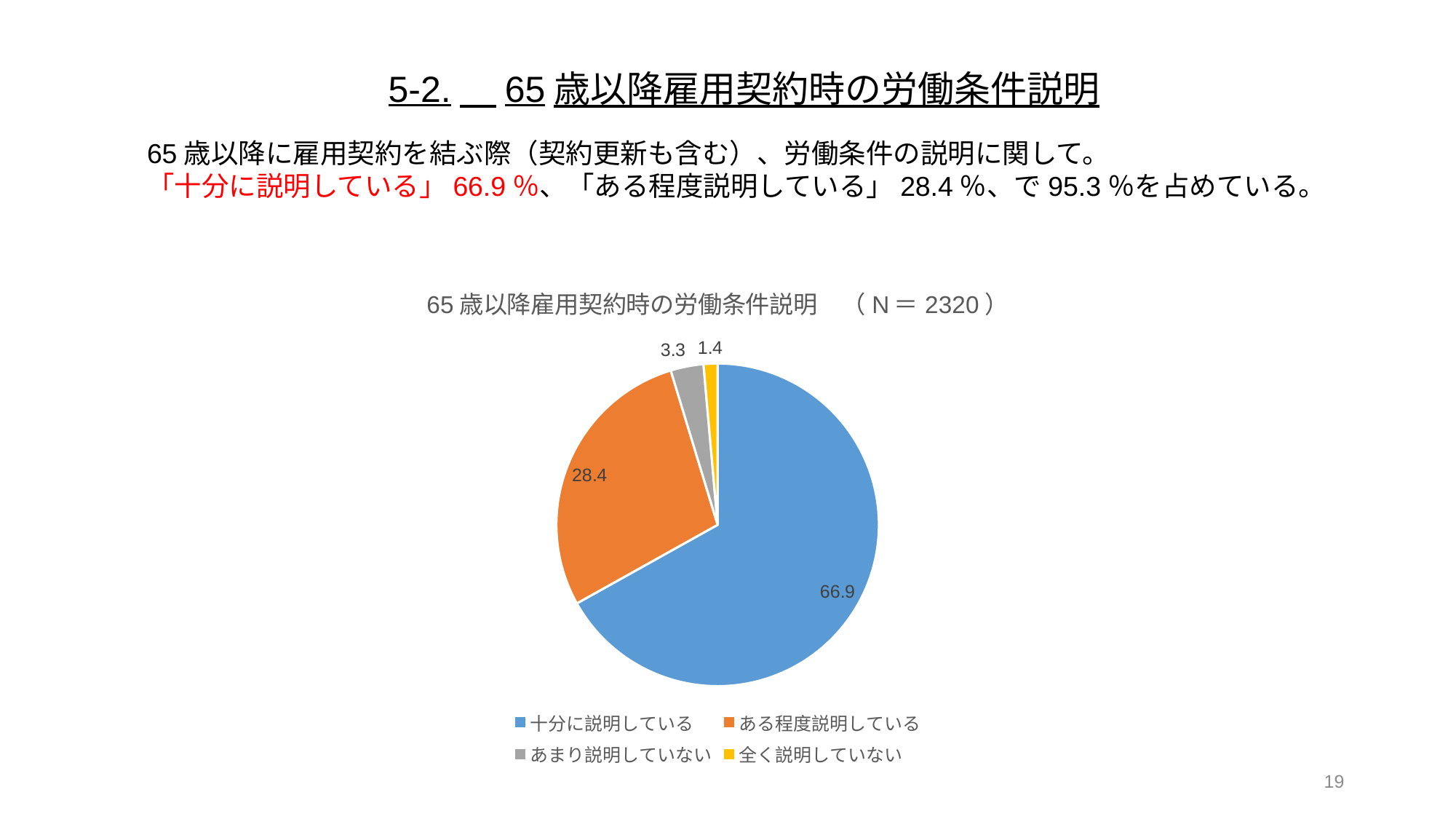

5-2.　65歳以降雇用契約時の労働条件説明
65歳以降に雇用契約を結ぶ際（契約更新も含む）、労働条件の説明に関して。
「十分に説明している」66.9％、「ある程度説明している」28.4％、で95.3％を占めている。

### Chart: 65歳以降雇用契約時の労働条件説明　（N＝2320）

| Category | 65歳以降雇用契約時の労働条件説明　（N＝2320） |
|---|---|
| 十分に説明している | 66.9 |
| ある程度説明している | 28.4 |
| あまり説明していない | 3.3 |
| 全く説明していない | 1.4 |
19